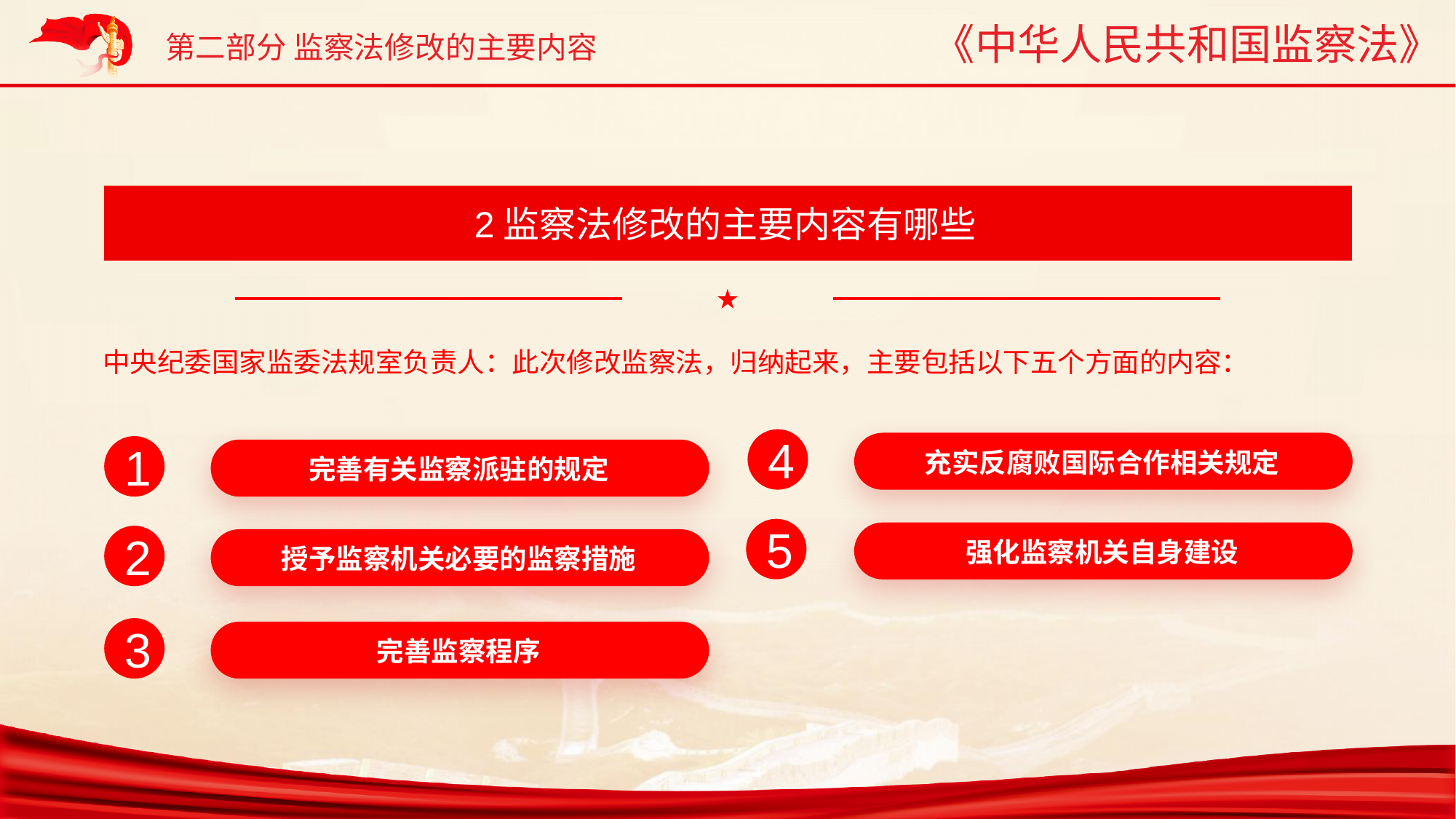

2监察法修改的主要内容有哪些

中央纪委国家监委法规室负责人：此次修改监察法，归纳起来，主要包括以下五个方面的内容：
4

1
充实反腐败国际合作相关规定

完善有关监察派驻的规定
5

2
强化监察机关自身建设

授予监察机关必要的监察措施
3

完善监察程序